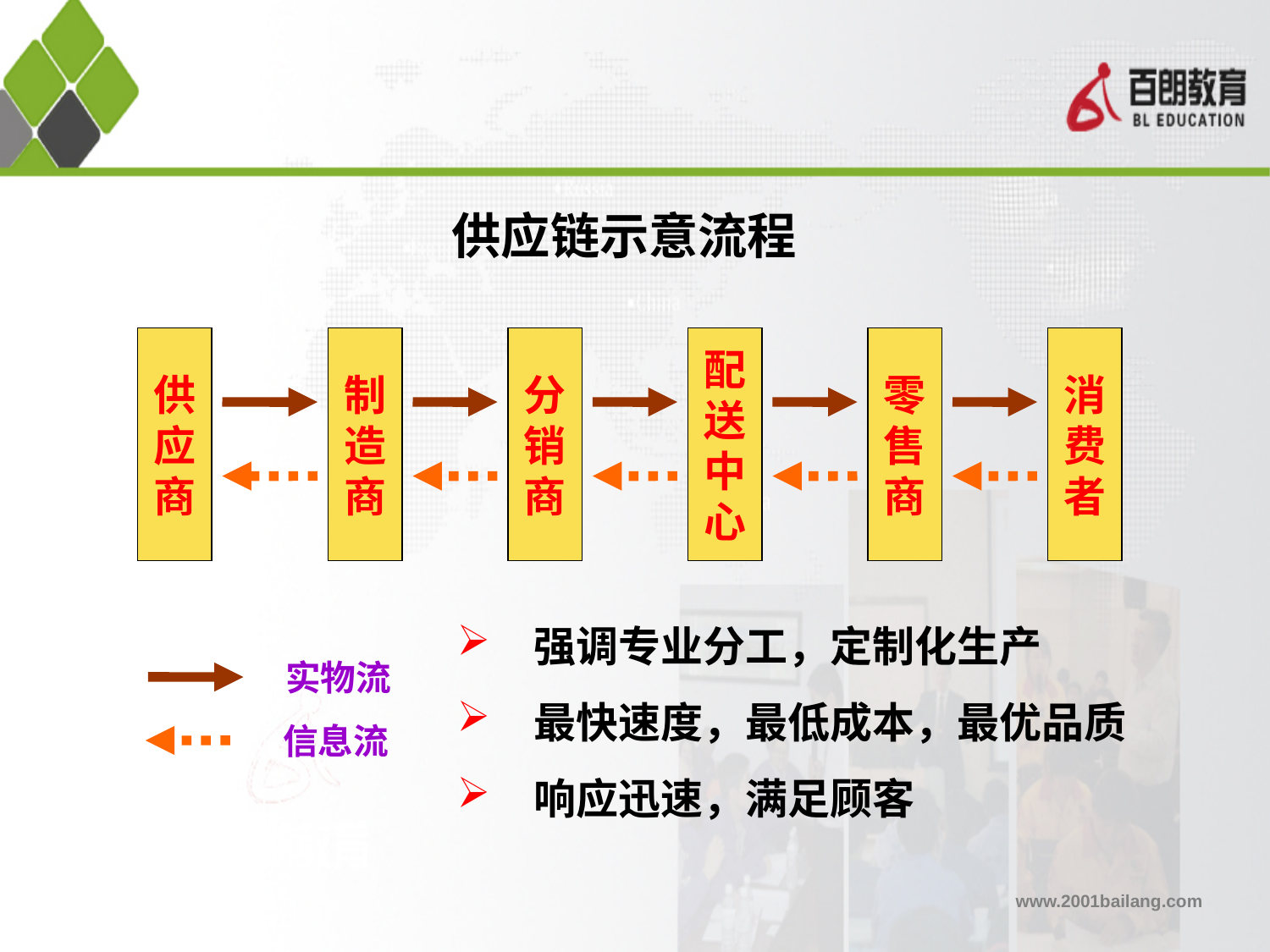

供应链示意流程
供
应
商
制
造
商
分
销
商
配
送
中
心
零
售
商
消
费
者

  强调专业分工，定制化生产
  最快速度，最低成本，最优品质
  响应迅速，满足顾客
实物流

信息流